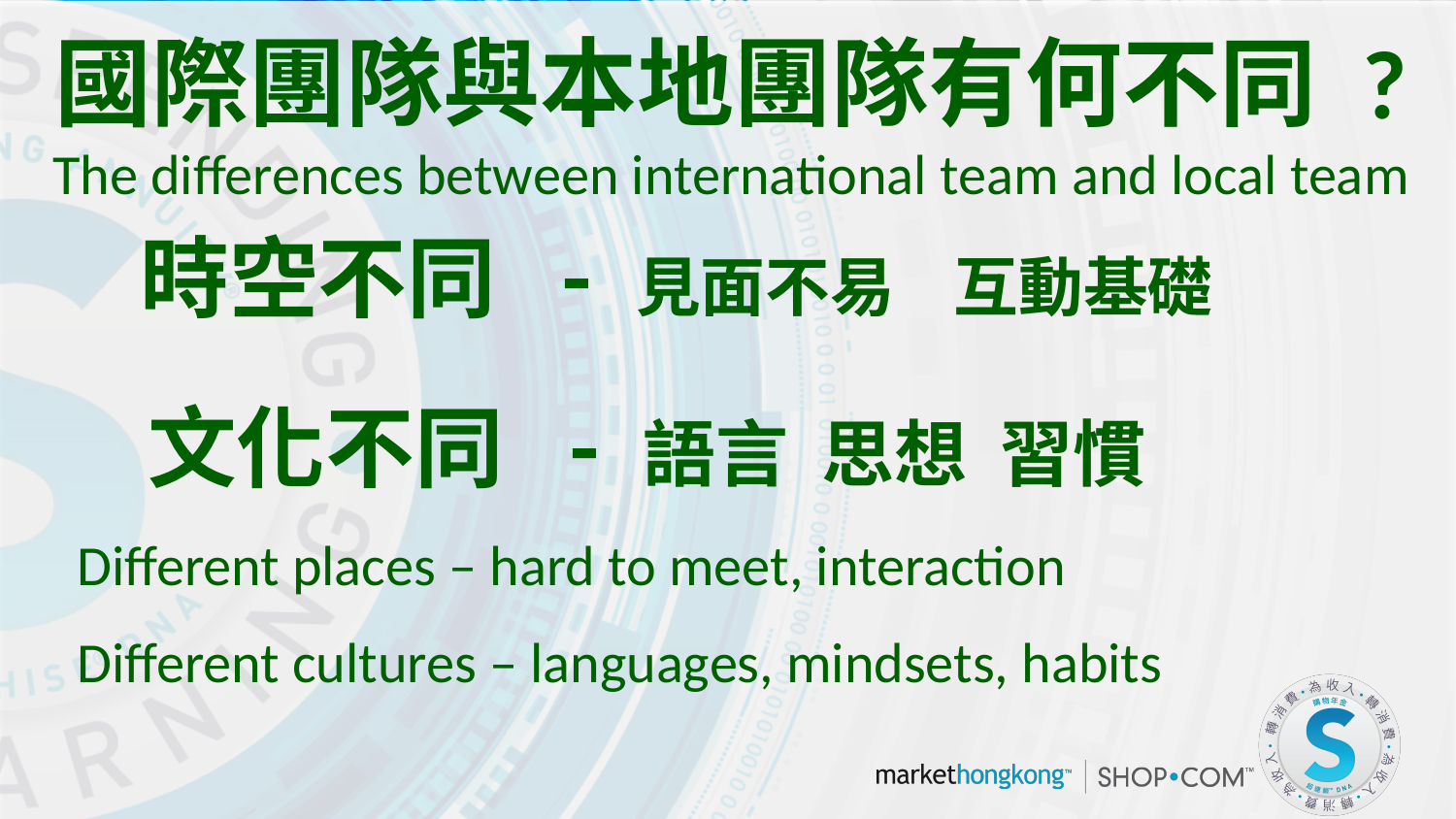

# 國際團隊與本地團隊有何不同 ? The differences between international team and local team
  時空不同  - 見面不易    互動基礎
  文化不同  - 語言  思想  習慣
Different places – hard to meet, interaction
Different cultures – languages, mindsets, habits